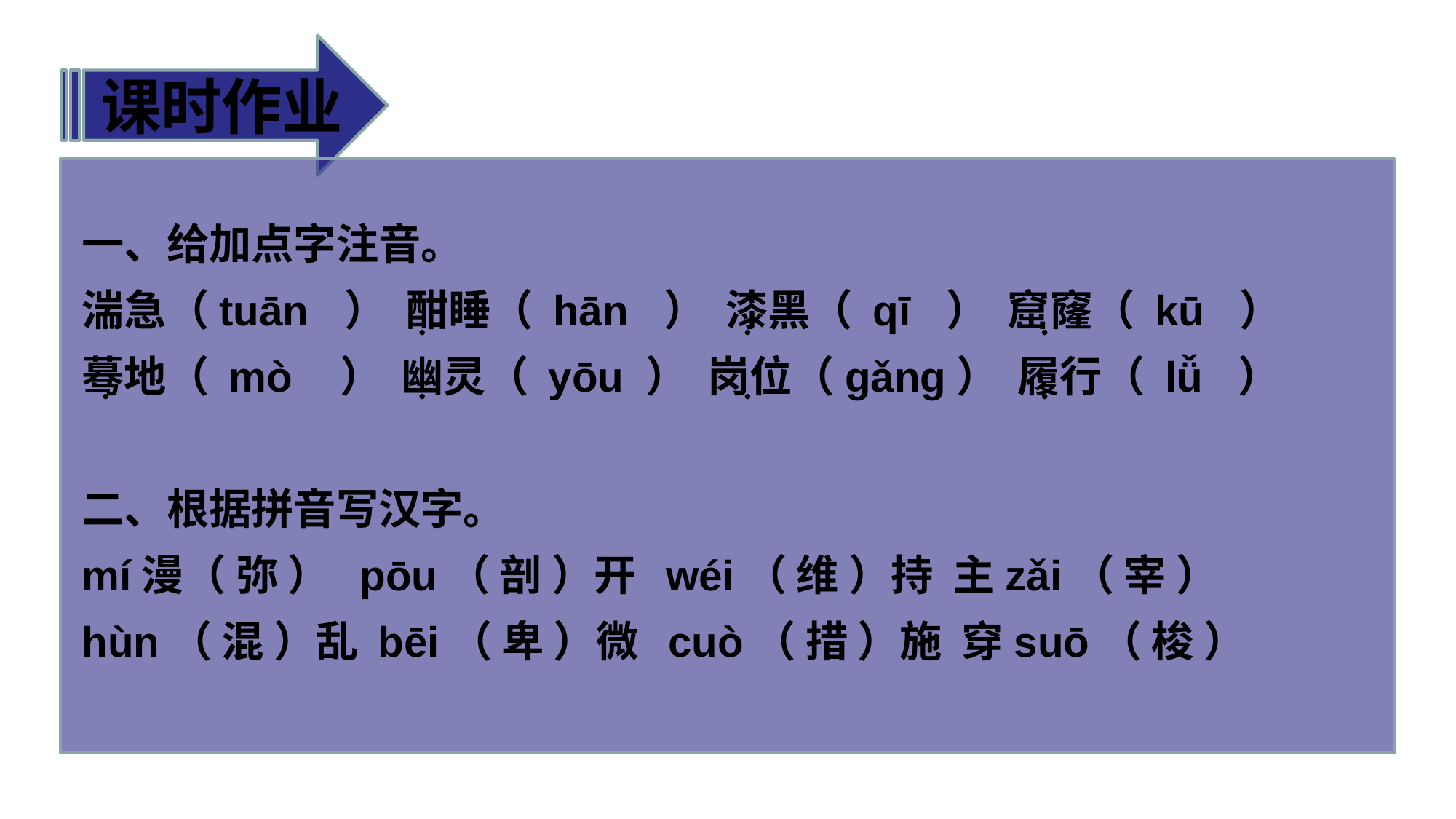

课时作业

一、给加点字注音。
湍急（tuān ）  酣睡（ hān ）  漆黑（ qī ）  窟窿（ kū ）
蓦地（ mò  ）  幽灵（ yōu ）  岗位（gǎnɡ）  履行（ lǚ ）

二、根据拼音写汉字。
mí漫（ 弥 ）  pōu（ 剖 ）开  wéi（ 维 ）持  主zǎi（ 宰 ）
hùn（ 混 ）乱 bēi（ 卑 ）微  cuò（ 措 ）施  穿suō（ 梭 ）
.
.
.
.
.
.
.
.